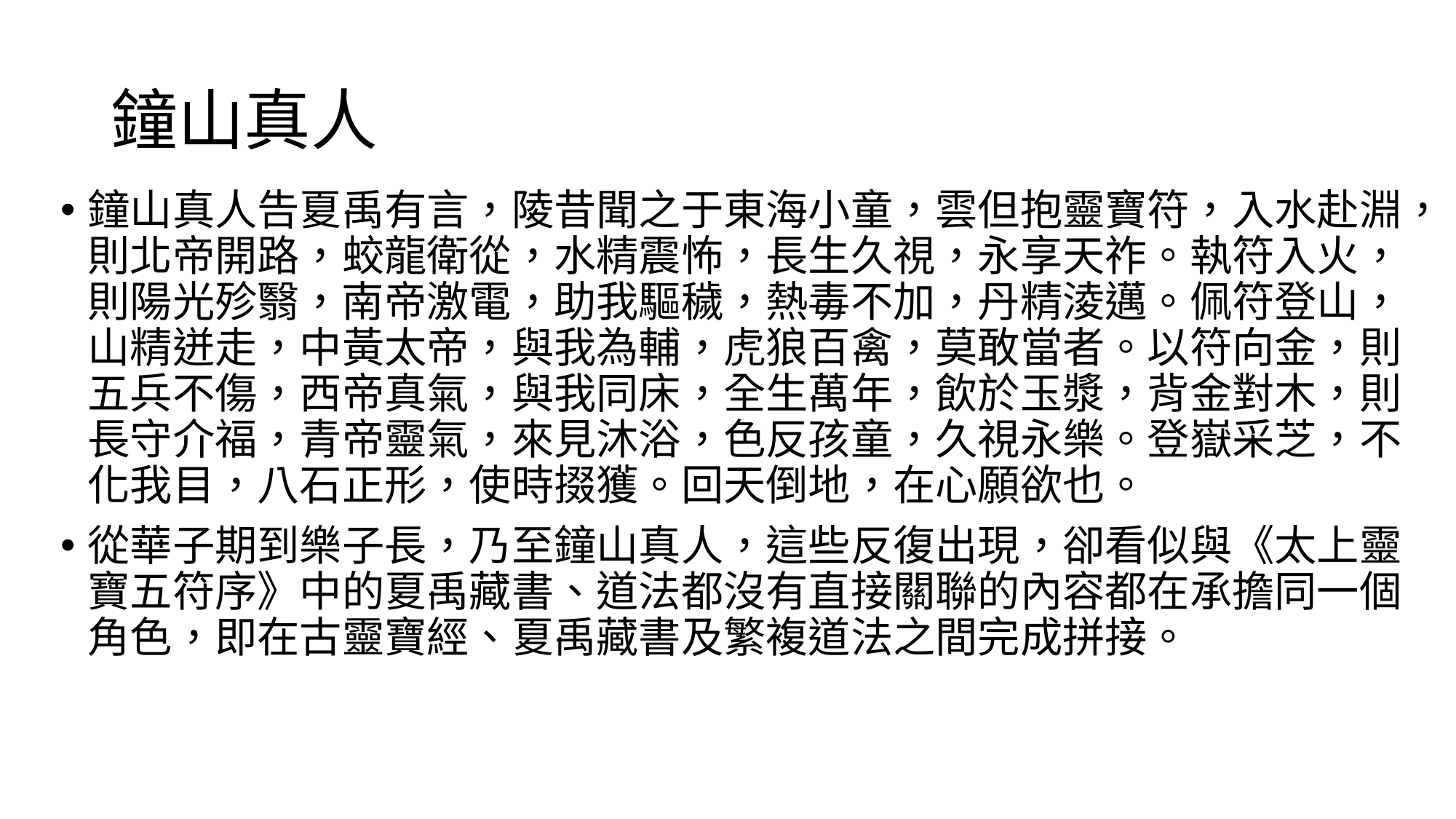

# 鐘山真人
鐘山真人告夏禹有言，陵昔聞之于東海小童，雲但抱靈寶符，入水赴淵，則北帝開路，蛟龍衛從，水精震怖，長生久視，永享天祚。執符入火，則陽光殄翳，南帝激電，助我驅穢，熱毒不加，丹精淩邁。佩符登山，山精迸走，中黃太帝，與我為輔，虎狼百禽，莫敢當者。以符向金，則五兵不傷，西帝真氣，與我同床，全生萬年，飲於玉漿，背金對木，則長守介福，青帝靈氣，來見沐浴，色反孩童，久視永樂。登嶽采芝，不化我目，八石正形，使時掇獲。回天倒地，在心願欲也。
從華子期到樂子長，乃至鐘山真人，這些反復出現，卻看似與《太上靈寶五符序》中的夏禹藏書、道法都沒有直接關聯的內容都在承擔同一個角色，即在古靈寶經、夏禹藏書及繁複道法之間完成拼接。